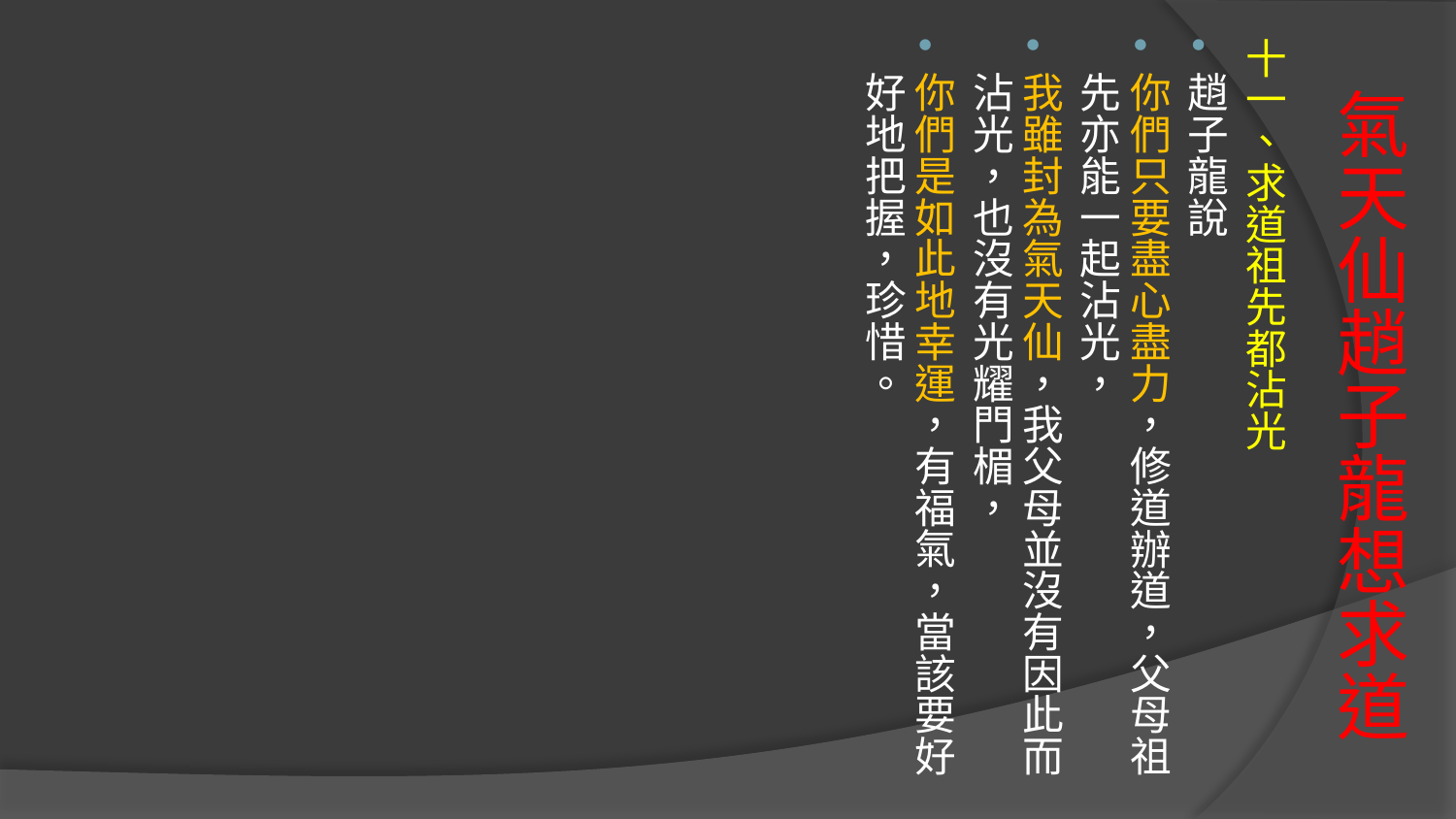

十一、求道祖先都沾光
趙子龍說
你們只要盡心盡力，修道辦道，父母祖先亦能一起沾光，
我雖封為氣天仙，我父母並沒有因此而沾光，也沒有光耀門楣，
你們是如此地幸運，有福氣，當該要好好地把握，珍惜。

# 氣天仙趙子龍想求道